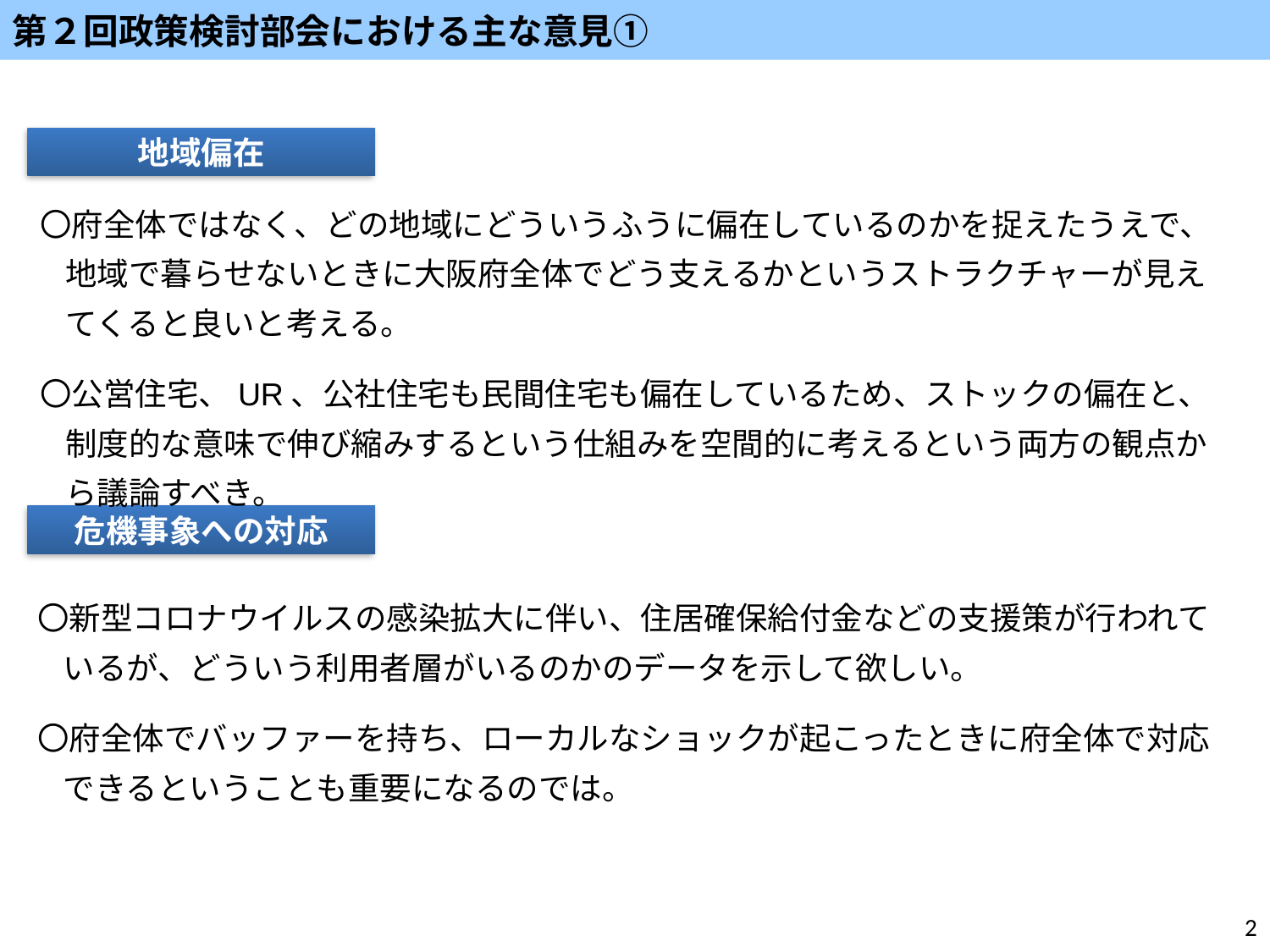

第２回政策検討部会における主な意見①

〇府全体ではなく、どの地域にどういうふうに偏在しているのかを捉えたうえで、地域で暮らせないときに大阪府全体でどう支えるかというストラクチャーが見えてくると良いと考える。
〇公営住宅、UR、公社住宅も民間住宅も偏在しているため、ストックの偏在と、制度的な意味で伸び縮みするという仕組みを空間的に考えるという両方の観点から議論すべき。

地域偏在
危機事象への対応

〇新型コロナウイルスの感染拡大に伴い、住居確保給付金などの支援策が行われているが、どういう利用者層がいるのかのデータを示して欲しい。
〇府全体でバッファーを持ち、ローカルなショックが起こったときに府全体で対応できるということも重要になるのでは。
2